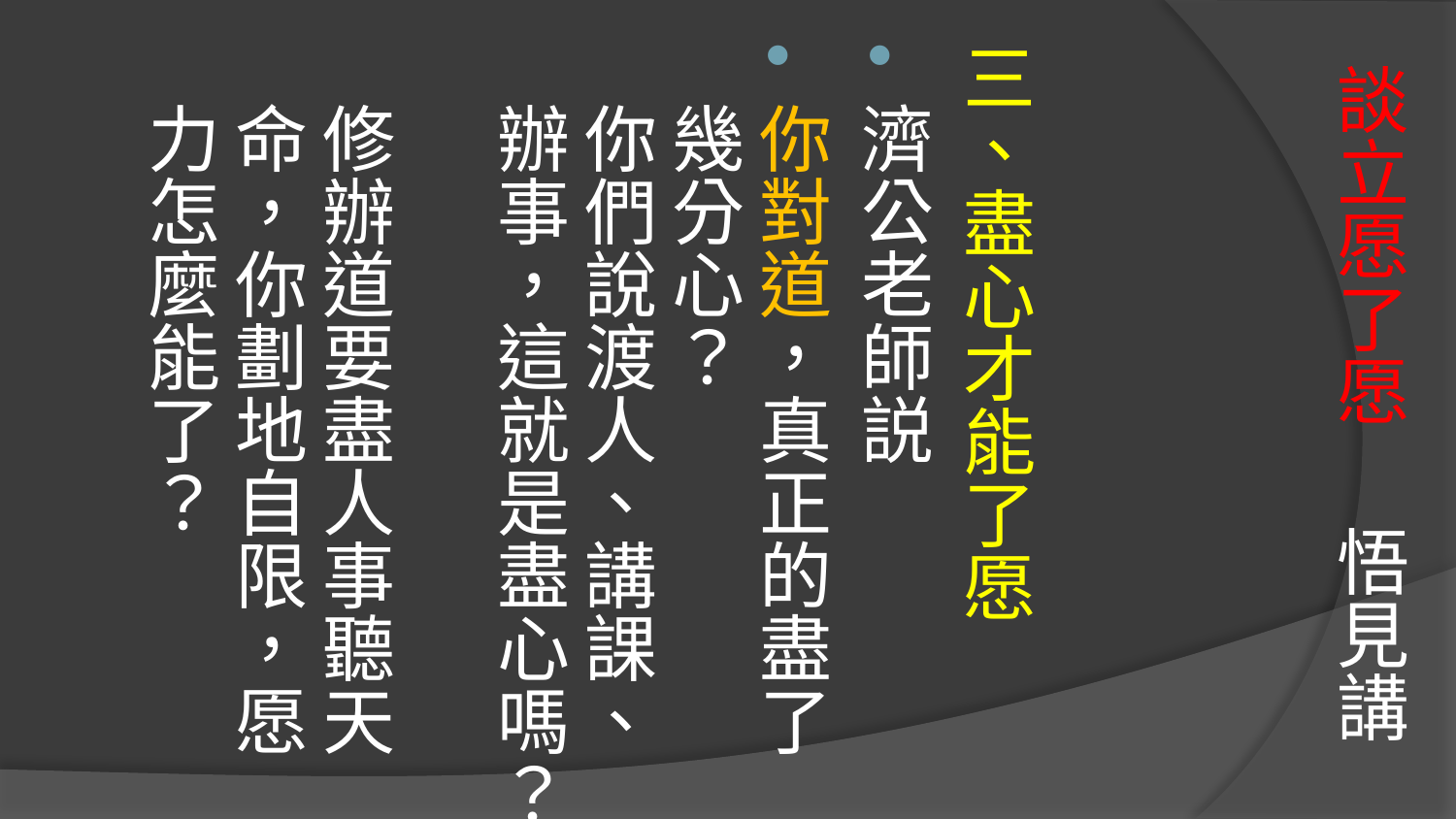

# 談立愿了愿      悟見講
三、盡心才能了愿
濟公老師説
你對道，真正的盡了幾分心？
你們說渡人、講課、辦事，這就是盡心嗎？
修辦道要盡人事聽天命，你劃地自限，愿力怎麼能了？